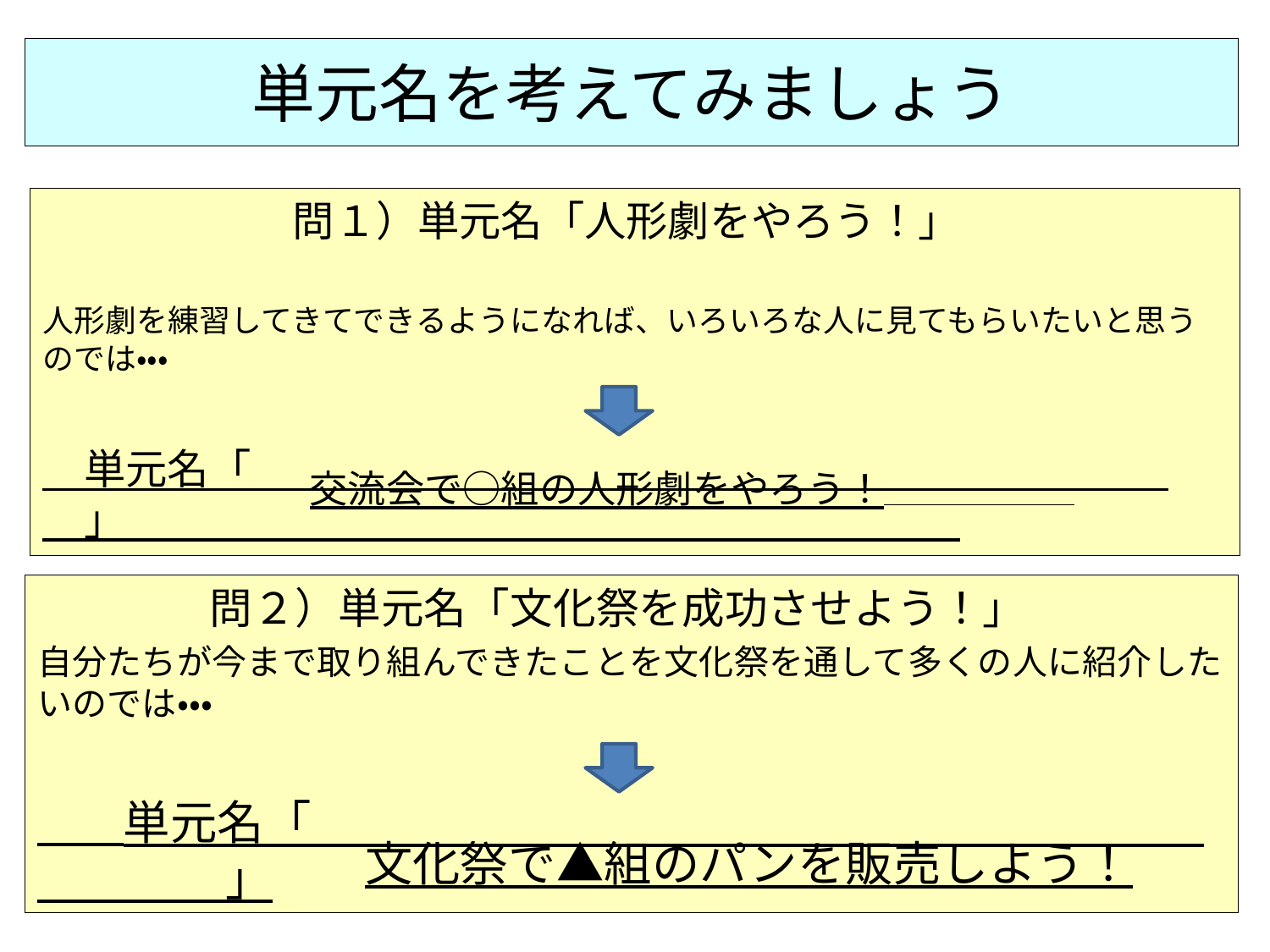

# 単元名を考えてみましょう
　　　　　　問１）単元名「人形劇をやろう！」
人形劇を練習してきてできるようになれば、いろいろな人に見てもらいたいと思うのでは・・・

　単元名「　　　　　　　　　　　　　　　　　　　　　　　」

　　交流会で○組の人形劇をやろう！
　　　　問２）単元名「文化祭を成功させよう！」
自分たちが今まで取り組んできたことを文化祭を通して多くの人に紹介したいのでは・・・

　　単元名「　　　　　　　　　　　　　　　　　　　　　　　」

　　文化祭で▲組のパンを販売しよう！